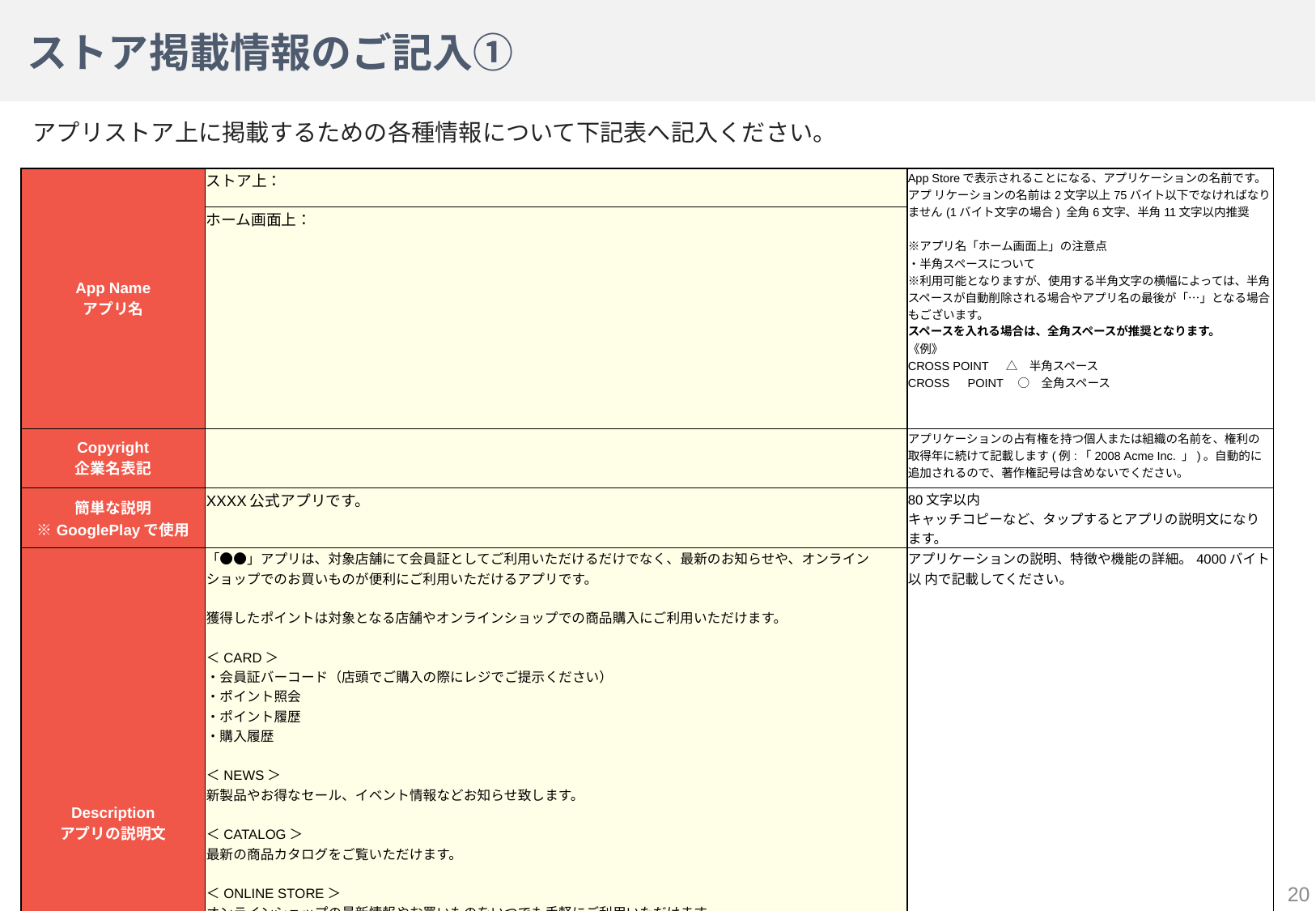

# ストア掲載情報のご記入①
アプリストア上に掲載するための各種情報について下記表へ記入ください。
| App Name アプリ名 | ストア上： | App Storeで表示されることになる、アプリケーションの名前です。アプ リケーションの名前は2文字以上75バイト以下でなければなりません(1バイト文字の場合) 全角6文字、半角11文字以内推奨 ※アプリ名「ホーム画面上」の注意点 ・半角スペースについて ※利用可能となりますが、使用する半角文字の横幅によっては、半角スペースが自動削除される場合やアプリ名の最後が「…」となる場合もございます。 スペースを入れる場合は、全角スペースが推奨となります。 《例》 CROSS POINT　 △　半角スペース CROSS　POINT　○　全角スペース |
| --- | --- | --- |
|  | ホーム画面上： |  |
| Copyright 企業名表記 |  | アプリケーションの占有権を持つ個人または組織の名前を、権利の 取得年に続けて記載します(例:「2008 Acme Inc. 」)。自動的に 追加されるので、著作権記号は含めないでください。 |
| 簡単な説明 ※GooglePlayで使用 | XXXX公式アプリです。 | 80文字以内 キャッチコピーなど、タップするとアプリの説明文になります。 |
| Description アプリの説明文 | 「●●」アプリは、対象店舗にて会員証としてご利用いただけるだけでなく、最新のお知らせや、オンラインショップでのお買いものが便利にご利用いただけるアプリです。 獲得したポイントは対象となる店舗やオンラインショップでの商品購入にご利用いただけます。 ＜CARD＞ ・会員証バーコード（店頭でご購入の際にレジでご提示ください） ・ポイント照会 ・ポイント履歴 ・購入履歴 ＜NEWS＞ 新製品やお得なセール、イベント情報などお知らせ致します。 ＜CATALOG＞ 最新の商品カタログをご覧いただけます。 ＜ONLINE STORE＞ オンラインショップの最新情報やお買いものをいつでも手軽にご利用いただけます。 ＜MORE＞ ・店舗一覧 ・利用規約 ・会社概要 ■ご利用上の注意 当アプリの各機能・各サービスは通信回線を使用致します。通信回線の状況によっては、ご利用いただけない場合がございます。あらかじめご了承ください。 | アプリケーションの説明、特徴や機能の詳細。4000バイト以 内で記載してください。 |
20